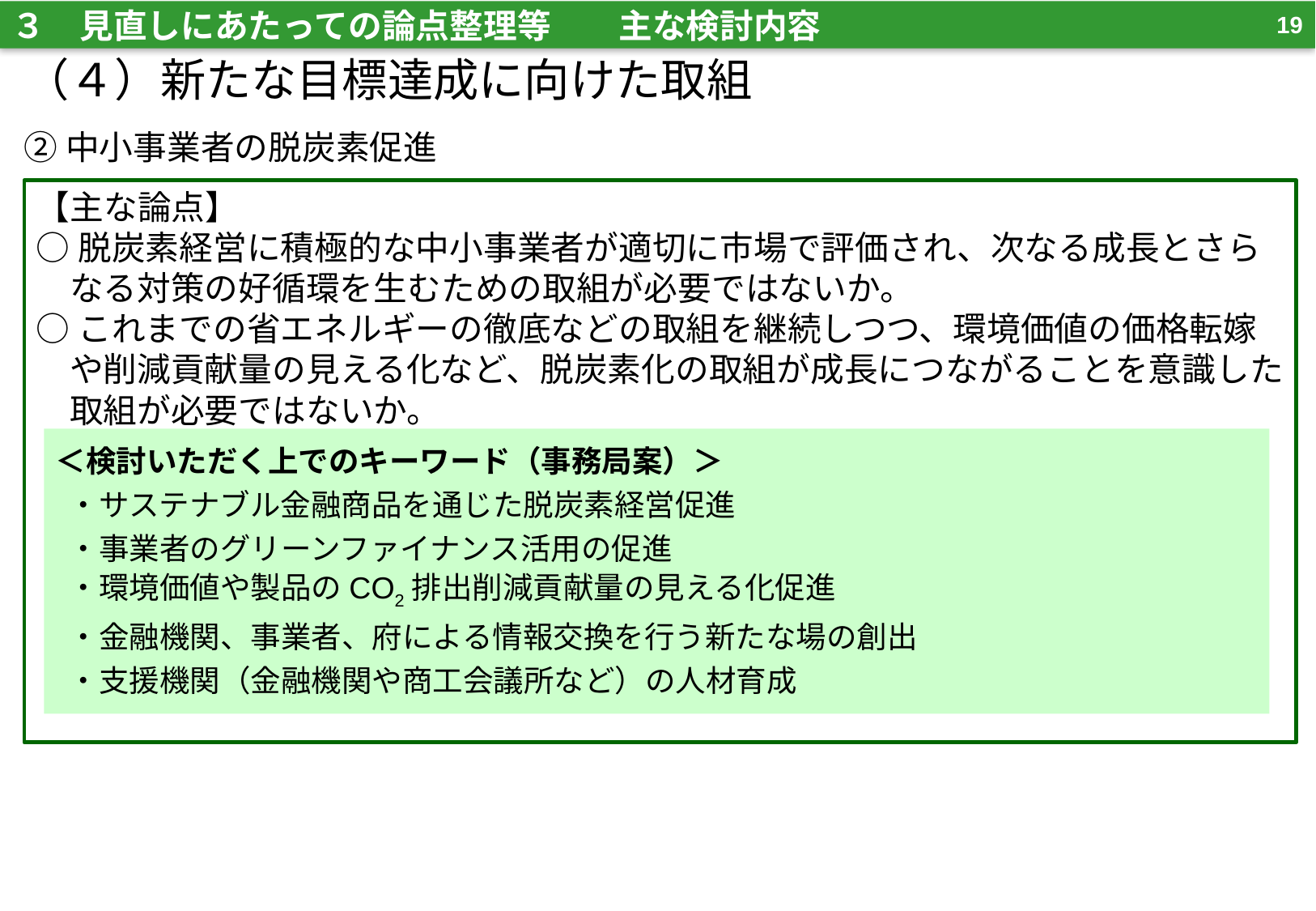

19
３　見直しにあたっての論点整理等　　主な検討内容
（４）新たな目標達成に向けた取組
②中小事業者の脱炭素促進
【主な論点】
○脱炭素経営に積極的な中小事業者が適切に市場で評価され、次なる成長とさらなる対策の好循環を生むための取組が必要ではないか。
○これまでの省エネルギーの徹底などの取組を継続しつつ、環境価値の価格転嫁や削減貢献量の見える化など、脱炭素化の取組が成長につながることを意識した取組が必要ではないか。
＜検討いただく上でのキーワード（事務局案）＞
・サステナブル金融商品を通じた脱炭素経営促進
・事業者のグリーンファイナンス活用の促進
・環境価値や製品のCO2排出削減貢献量の見える化促進
・金融機関、事業者、府による情報交換を行う新たな場の創出
・支援機関（金融機関や商工会議所など）の人材育成